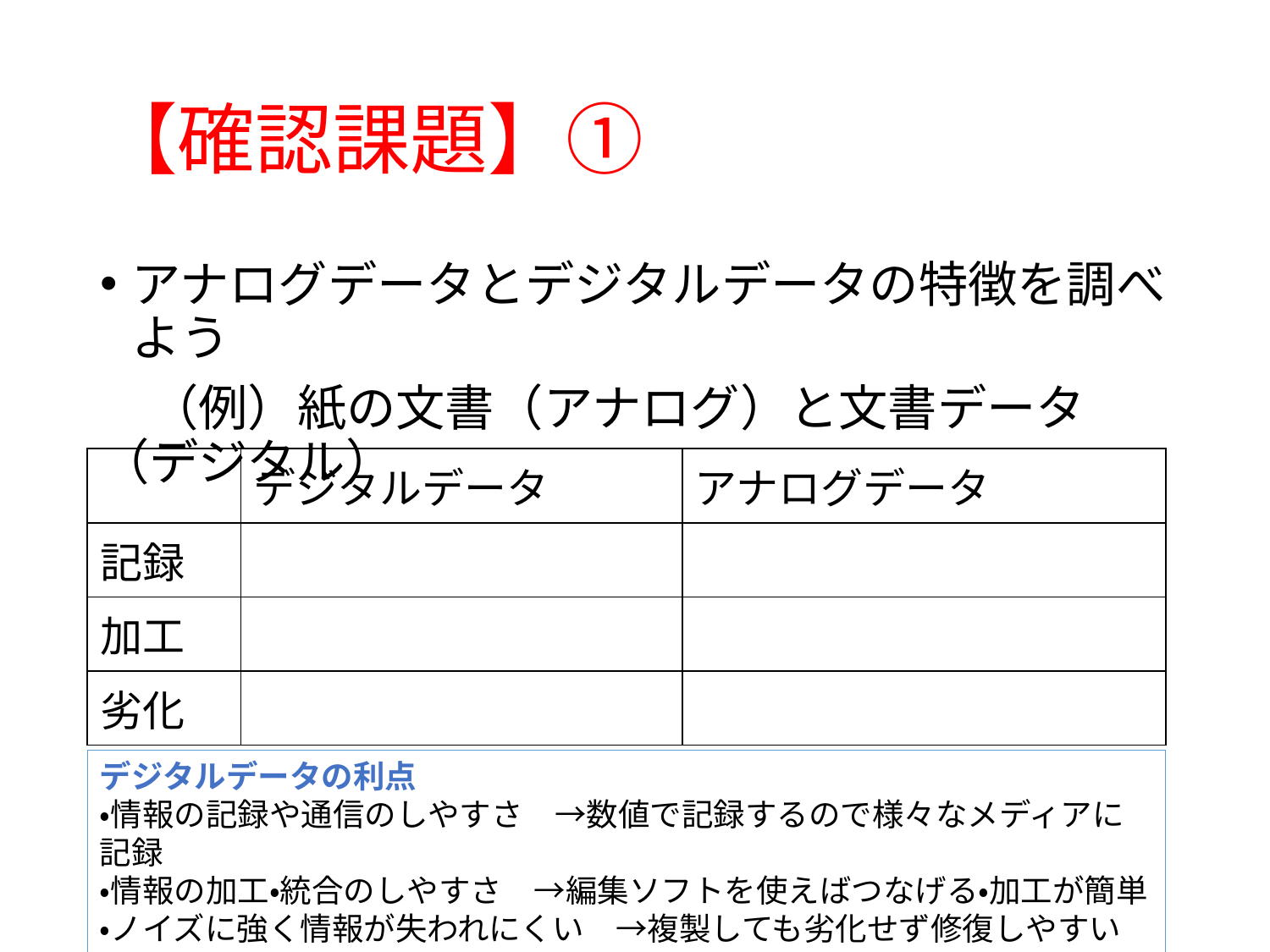

# 【確認課題】①
アナログデータとデジタルデータの特徴を調べよう
　（例）紙の文書（アナログ）と文書データ（デジタル）

|  | デジタルデータ | アナログデータ |
| --- | --- | --- |
| 記録 |  |  |
| 加工 |  |  |
| 劣化 |  |  |
デジタルデータの利点
・情報の記録や通信のしやすさ　→数値で記録するので様々なメディアに記録
・情報の加工・統合のしやすさ　→編集ソフトを使えばつなげる・加工が簡単
・ノイズに強く情報が失われにくい　→複製しても劣化せず修復しやすい